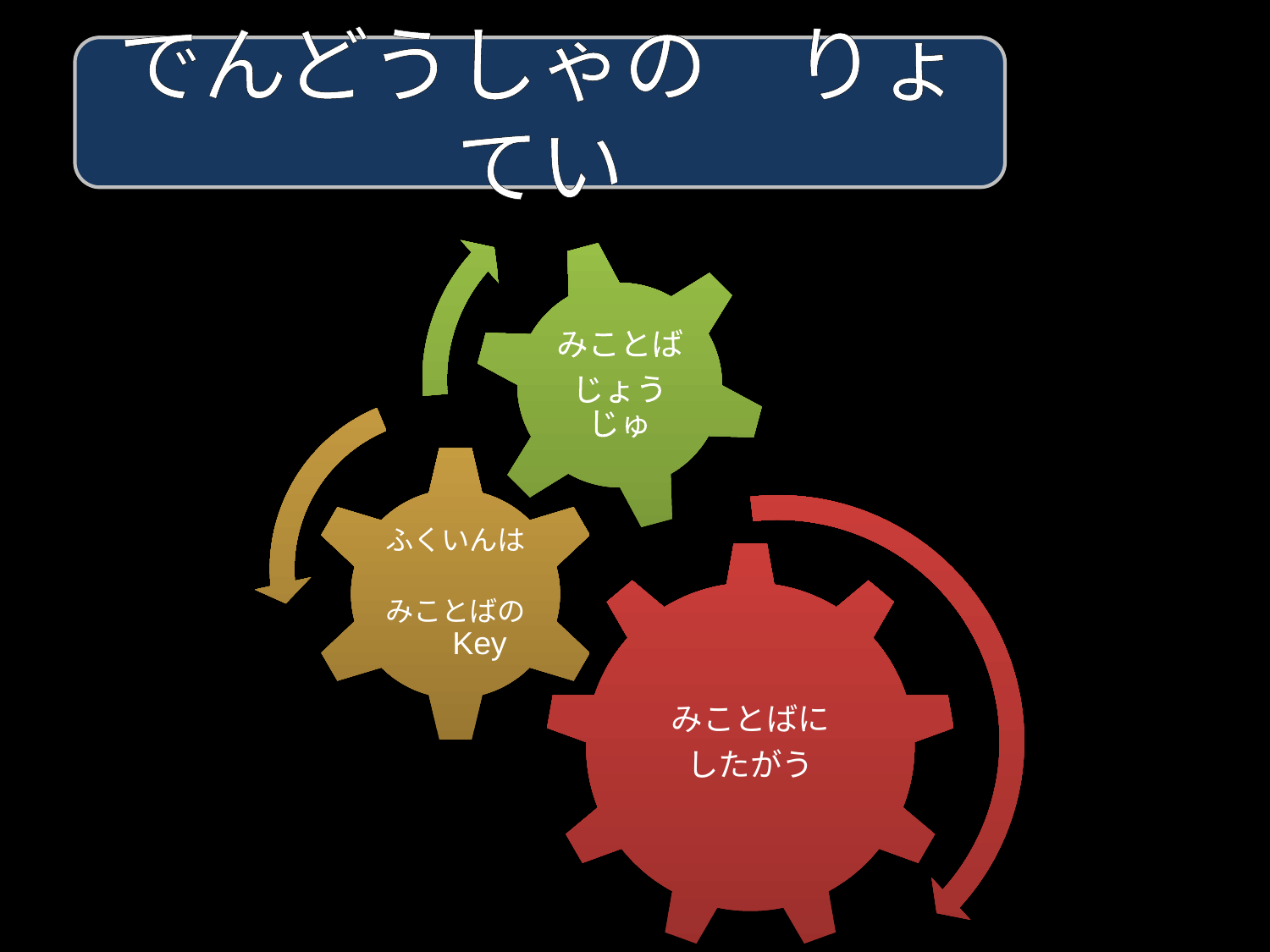

でんどうしゃの　りょてい
みことばに
したがう
ふくいんは
みことばの　 Key
みことば
じょうじゅ